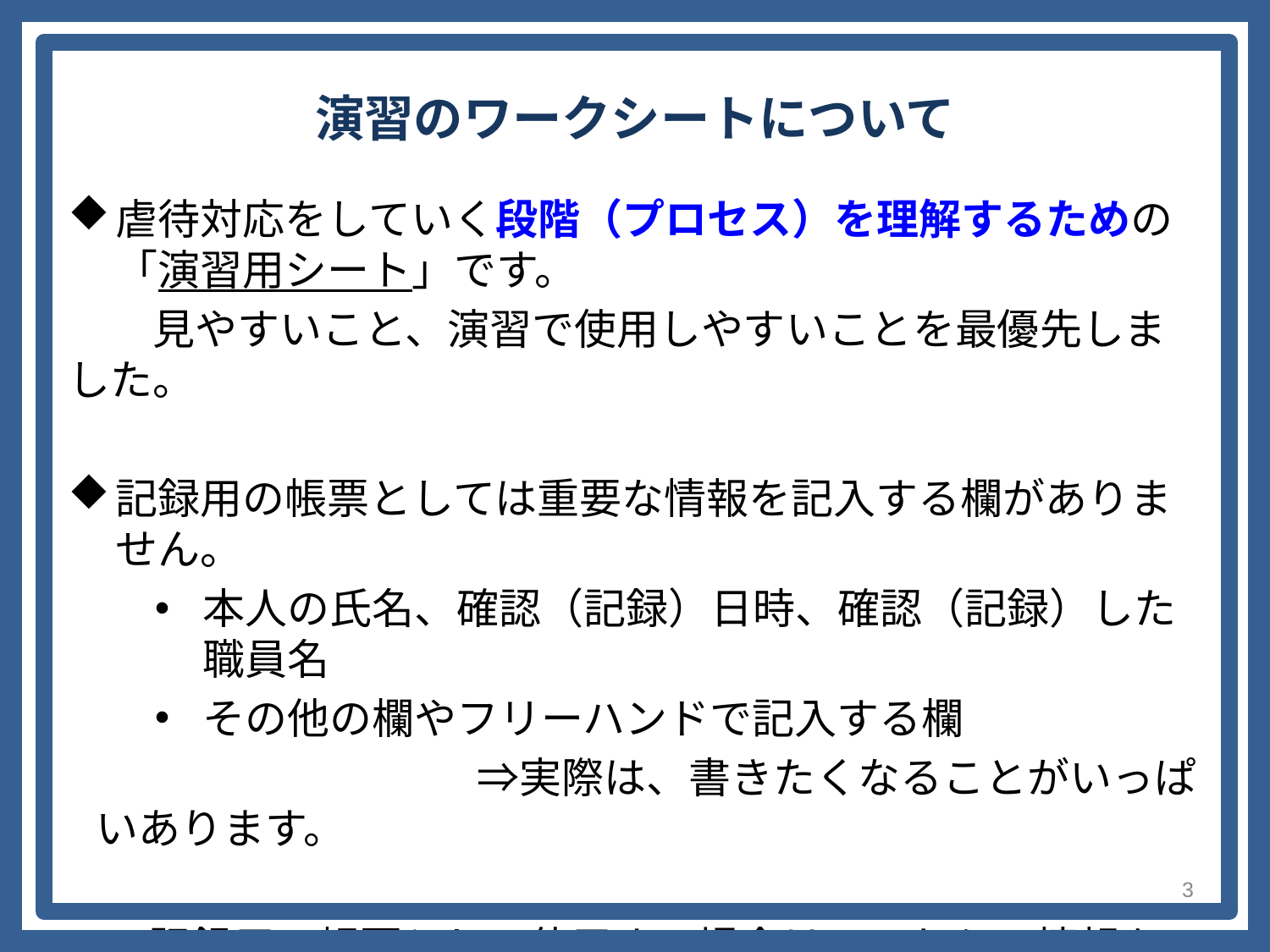

演習のワークシートについて
虐待対応をしていく段階（プロセス）を理解するための「演習用シート」です。
　　見やすいこと、演習で使用しやすいことを最優先しました。

記録用の帳票としては重要な情報を記入する欄がありません。
本人の氏名、確認（記録）日時、確認（記録）した職員名
その他の欄やフリーハンドで記入する欄
　　　　　　　　　⇒実際は、書きたくなることがいっぱいあります。

※記録用の帳票として使用する場合は、これらの情報を記入する欄を足してください。

3